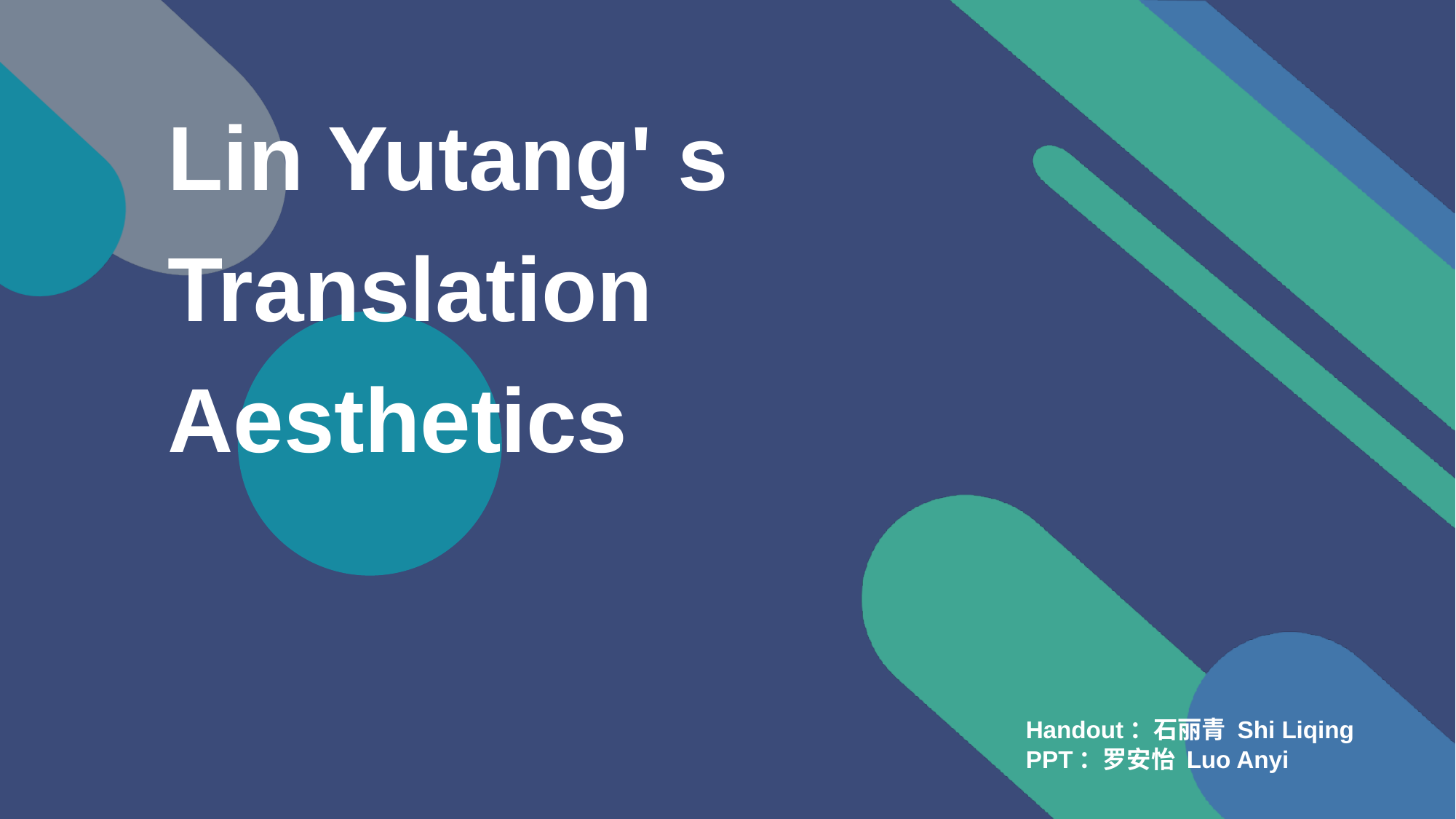

# Lin Yutang' s Translation Aesthetics

Handout：石丽青 Shi Liqing
PPT：罗安怡 Luo Anyi